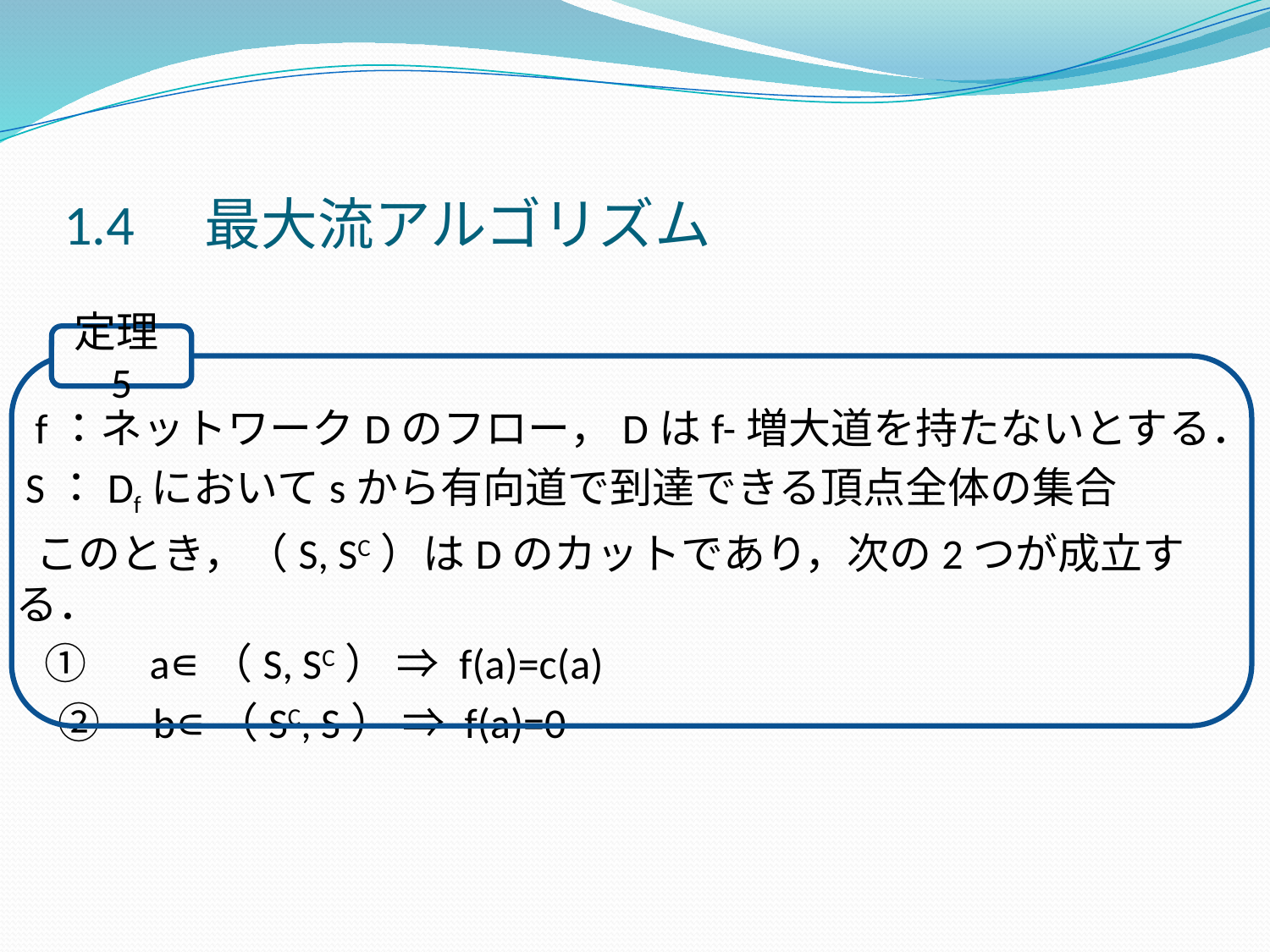

1.4　最大流アルゴリズム

  f：ネットワークDのフロー，Dはf-増大道を持たないとする．
 S：Dfにおいてsから有向道で到達できる頂点全体の集合
 このとき，（S, SC）はDのカットであり，次の2つが成立する．
   ①　a∊（S, SC） ⇒ f(a)=c(a)
　②　b∊（SC, S） ⇒ f(a)=0
定理5